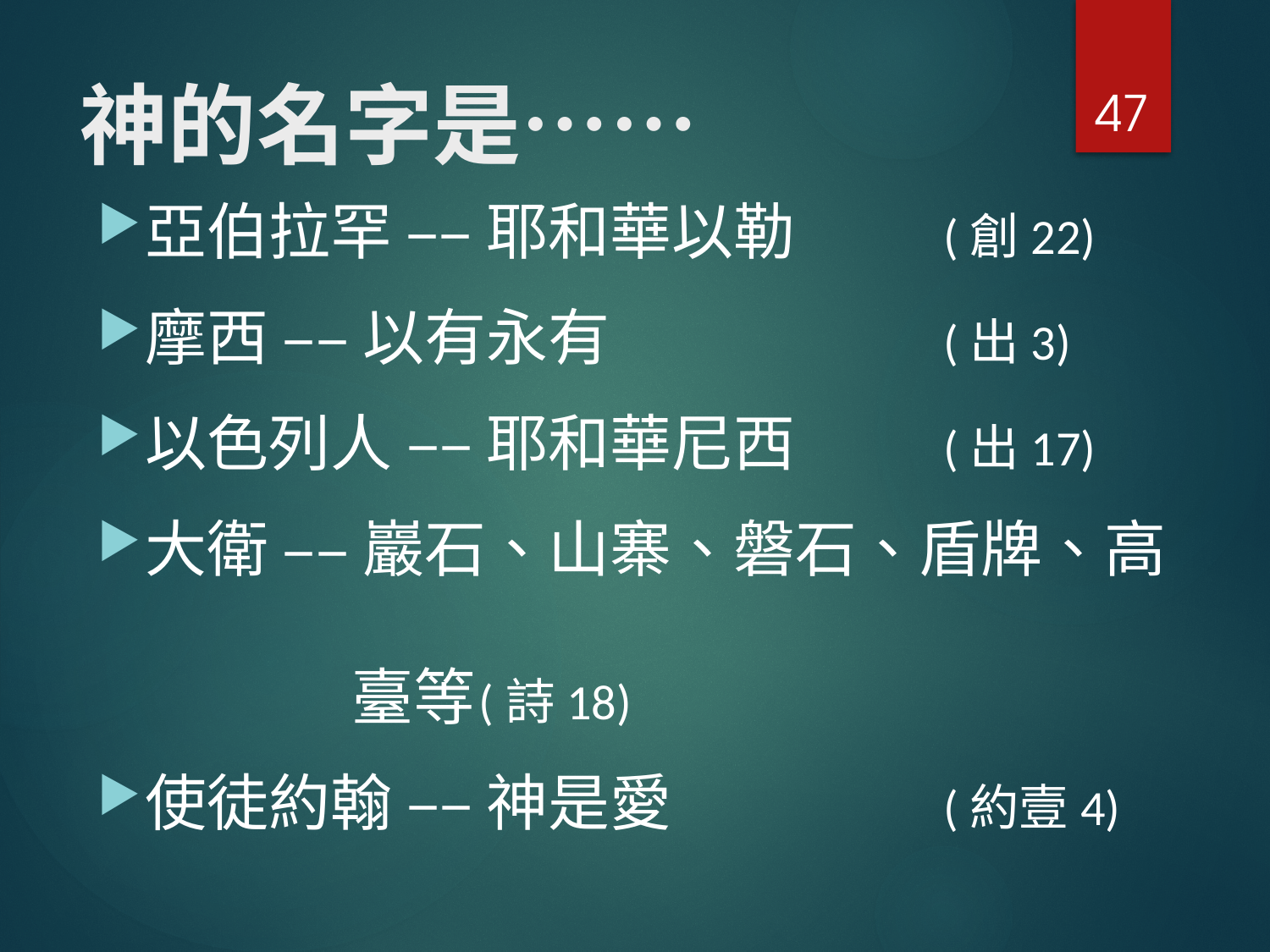

47
# 神的名字是……
亞伯拉罕 –– 耶和華以勒 	(創22)
摩西 –– 以有永有 	(出3)
以色列人 –– 耶和華尼西 	(出17)
大衛 –– 巖石、山寨、磐石、盾牌、高
		臺等	(詩18)
使徒約翰 –– 神是愛	(約壹4)